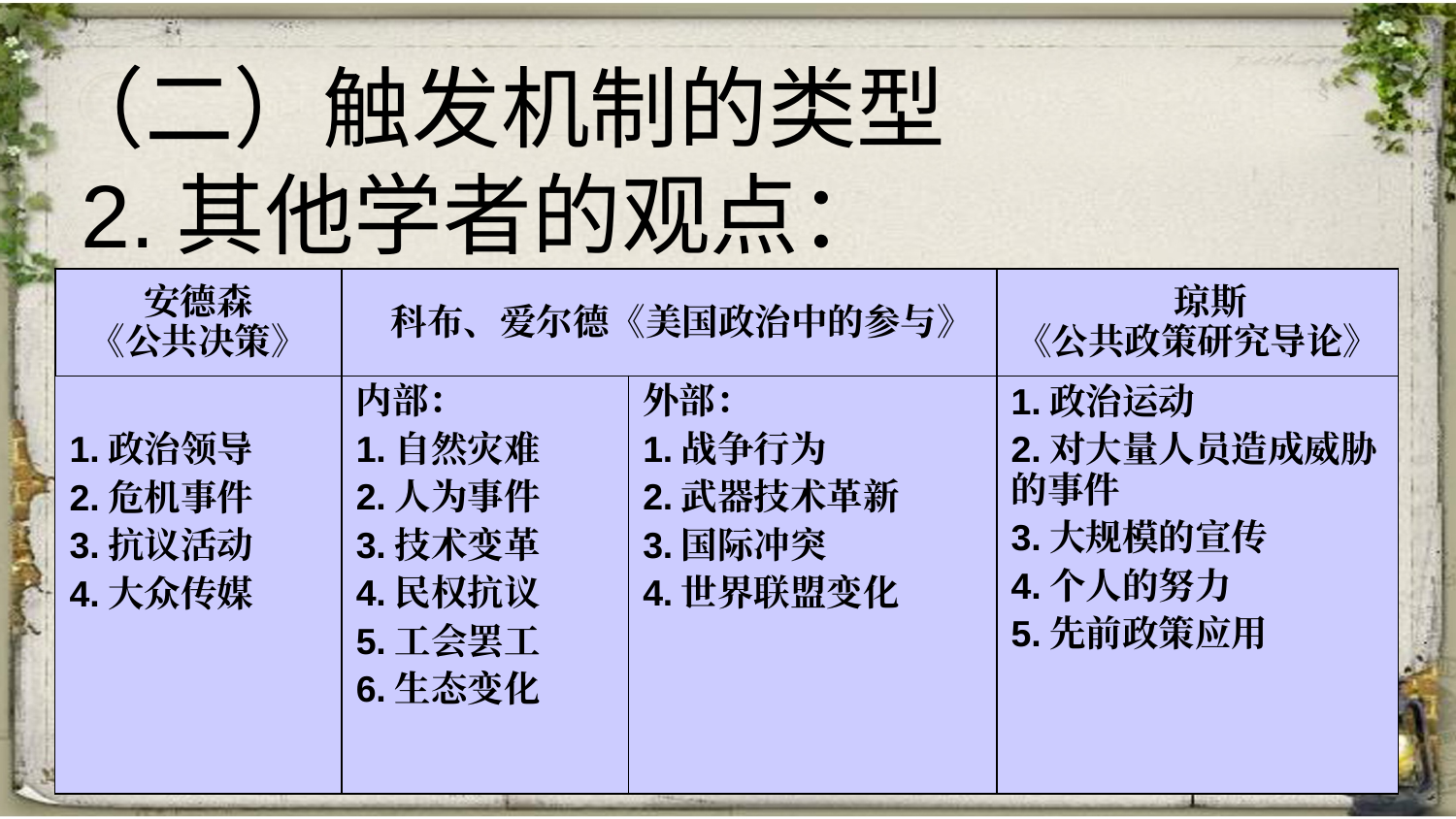

（二）触发机制的类型
 2.其他学者的观点：
| 安德森 《公共决策》 | 科布、爱尔德《美国政治中的参与》 |  | 琼斯 《公共政策研究导论》 |
| --- | --- | --- | --- |
| 1.政治领导 2.危机事件 3.抗议活动 4.大众传媒 | 内部： 1.自然灾难 2.人为事件 3.技术变革 4.民权抗议 5.工会罢工 6.生态变化 | 外部： 1.战争行为 2.武器技术革新 3.国际冲突 4.世界联盟变化 | 1.政治运动 2.对大量人员造成威胁的事件 3.大规模的宣传 4.个人的努力 5.先前政策应用 |